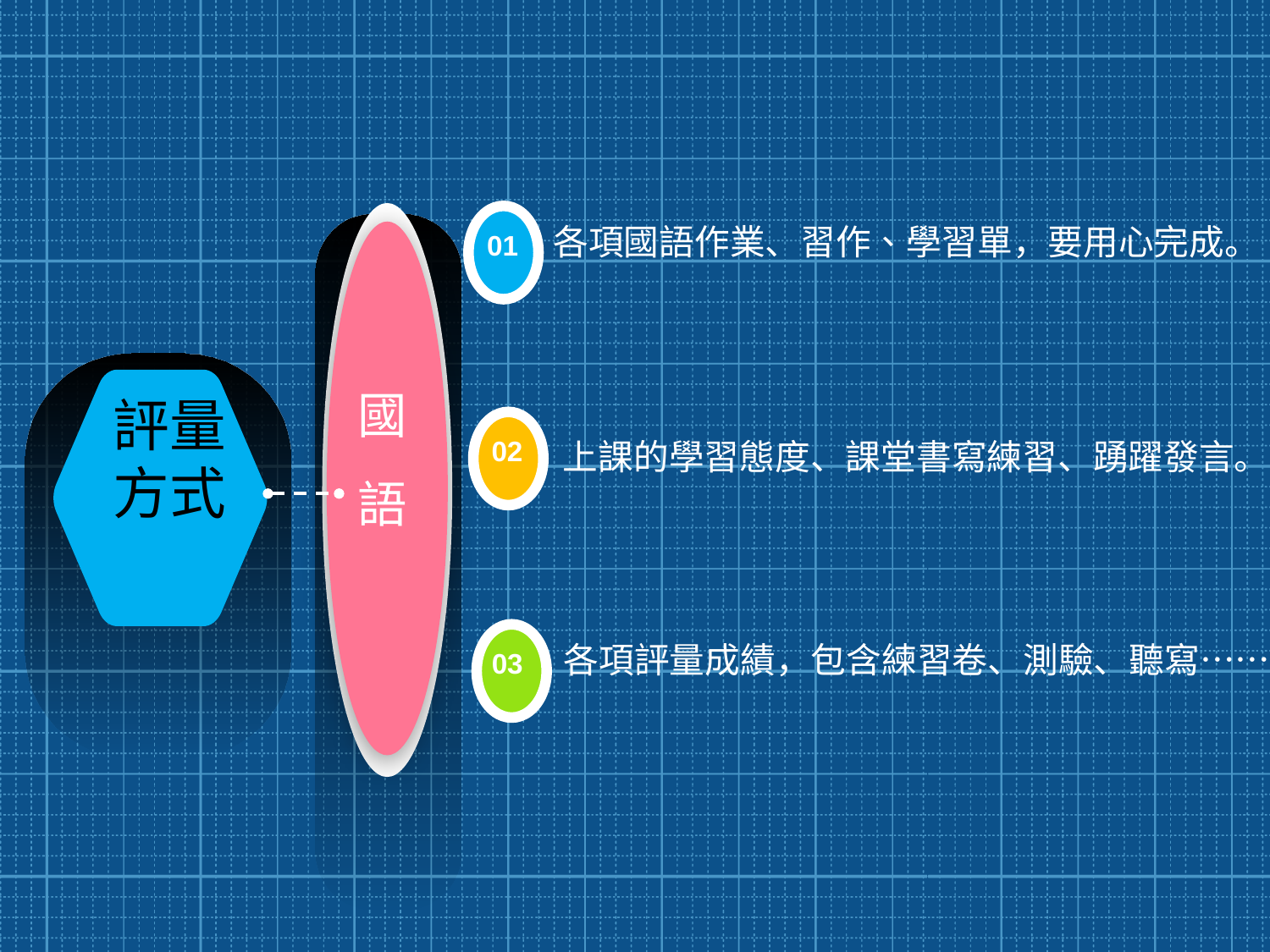

01
各項國語作業、習作、學習單，要用心完成。

評量方式
國語

02
上課的學習態度、課堂書寫練習、踴躍發言。

03
各項評量成績，包含練習卷、測驗、聽寫……